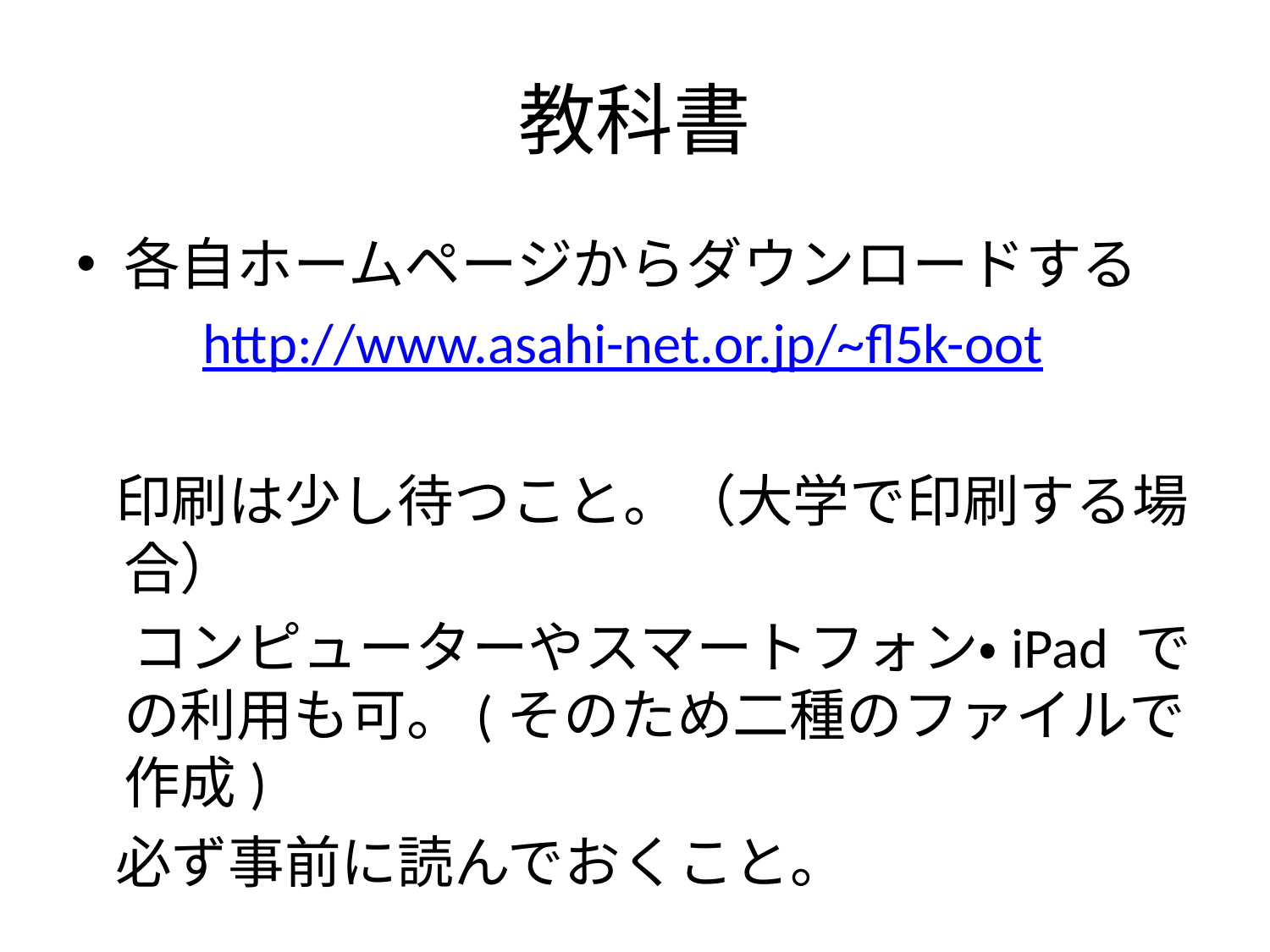

# 教科書
各自ホームページからダウンロードする
　　http://www.asahi-net.or.jp/~fl5k-oot

  印刷は少し待つこと。（大学で印刷する場合）
　コンピューターやスマートフォン・iPad での利用も可。(そのため二種のファイルで作成)
  必ず事前に読んでおくこと。